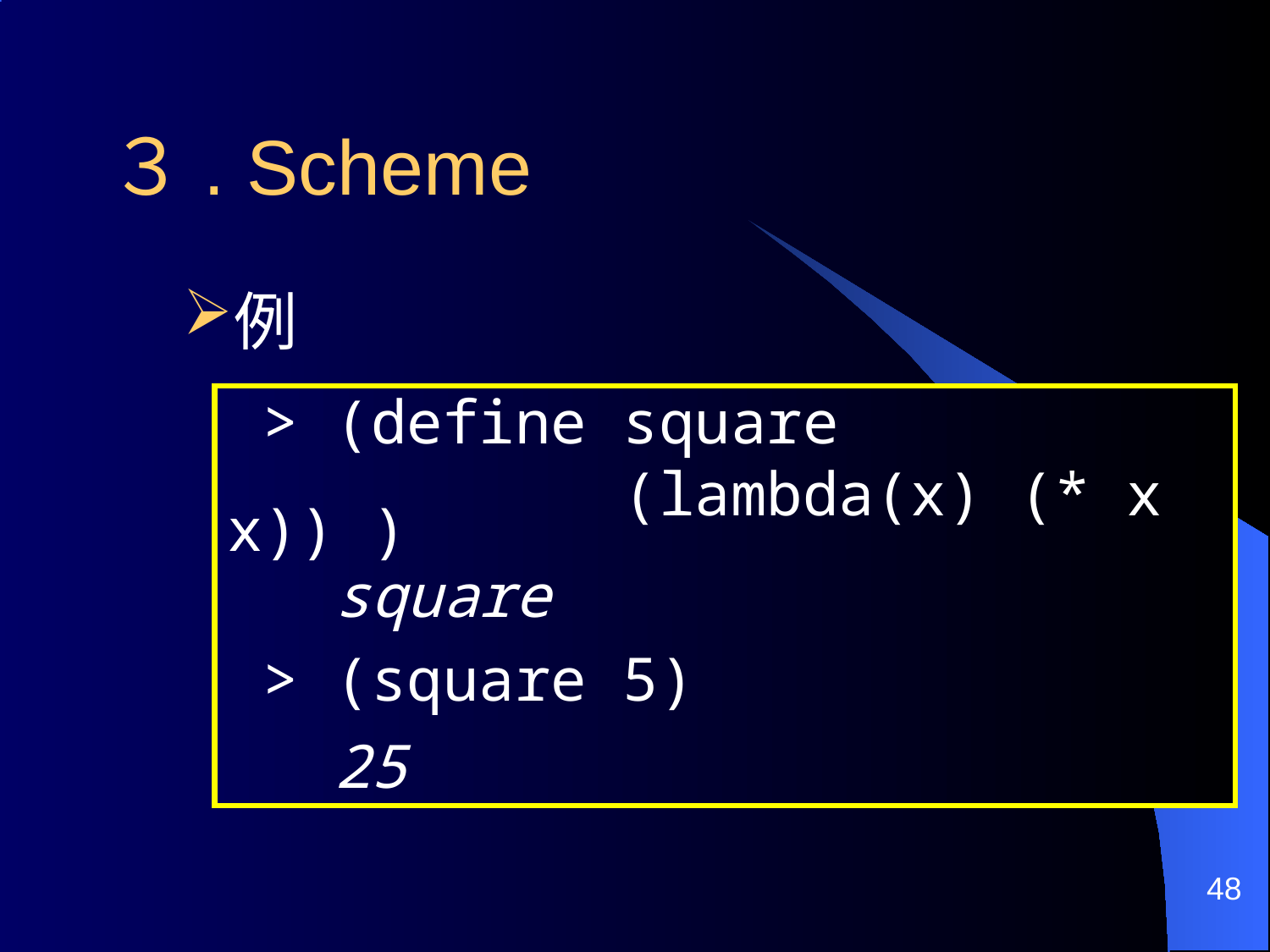

３. Scheme
例
 > (define square
           (lambda(x) (* x x)) )
   square
 > (square 5)
   25
48